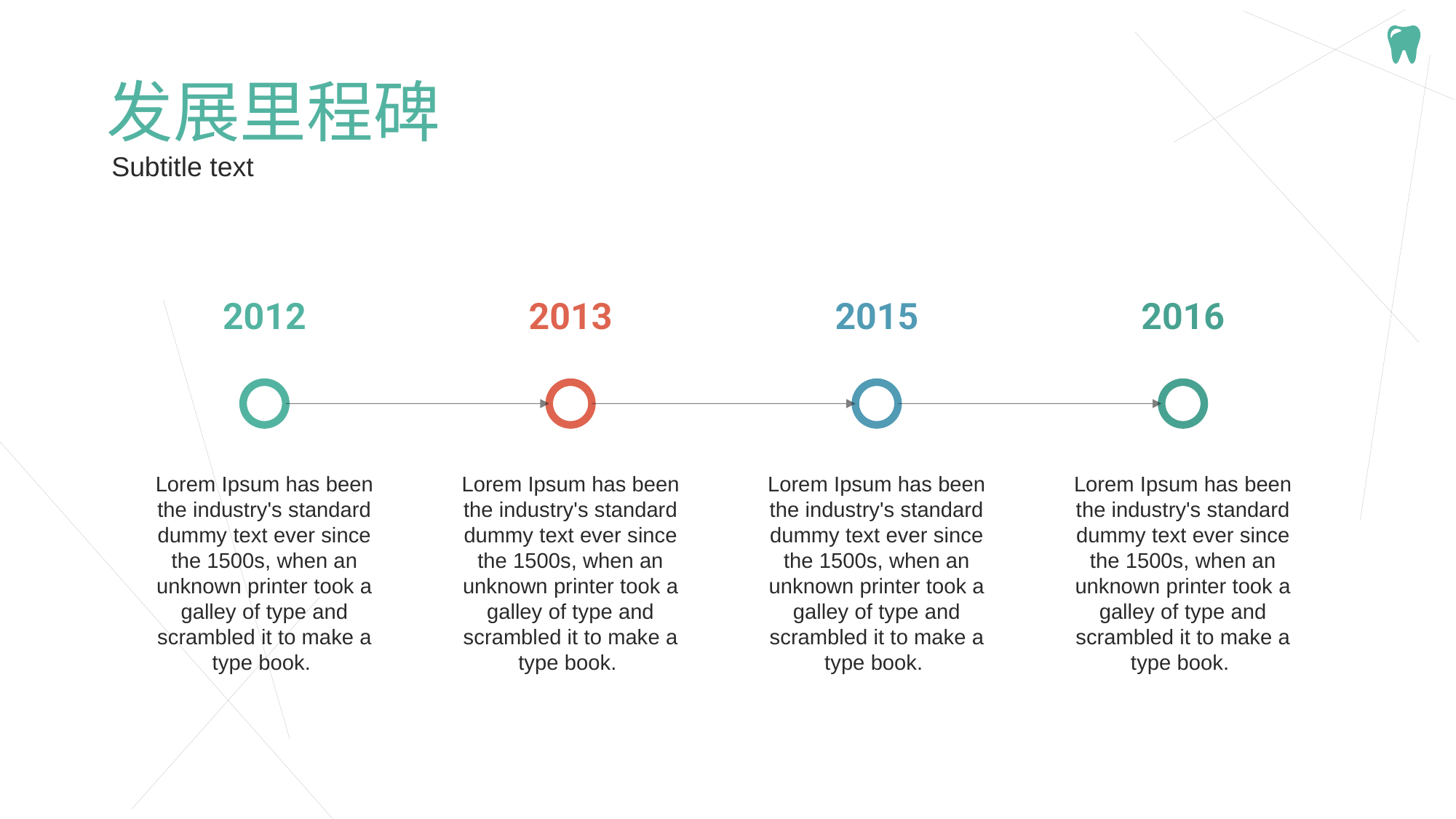

# 发展里程碑
Subtitle text
2012
2013
2015
2016

Lorem Ipsum has been the industry's standard dummy text ever since the 1500s, when an unknown printer took a galley of type and scrambled it to make a type book.
Lorem Ipsum has been the industry's standard dummy text ever since the 1500s, when an unknown printer took a galley of type and scrambled it to make a type book.
Lorem Ipsum has been the industry's standard dummy text ever since the 1500s, when an unknown printer took a galley of type and scrambled it to make a type book.
Lorem Ipsum has been the industry's standard dummy text ever since the 1500s, when an unknown printer took a galley of type and scrambled it to make a type book.